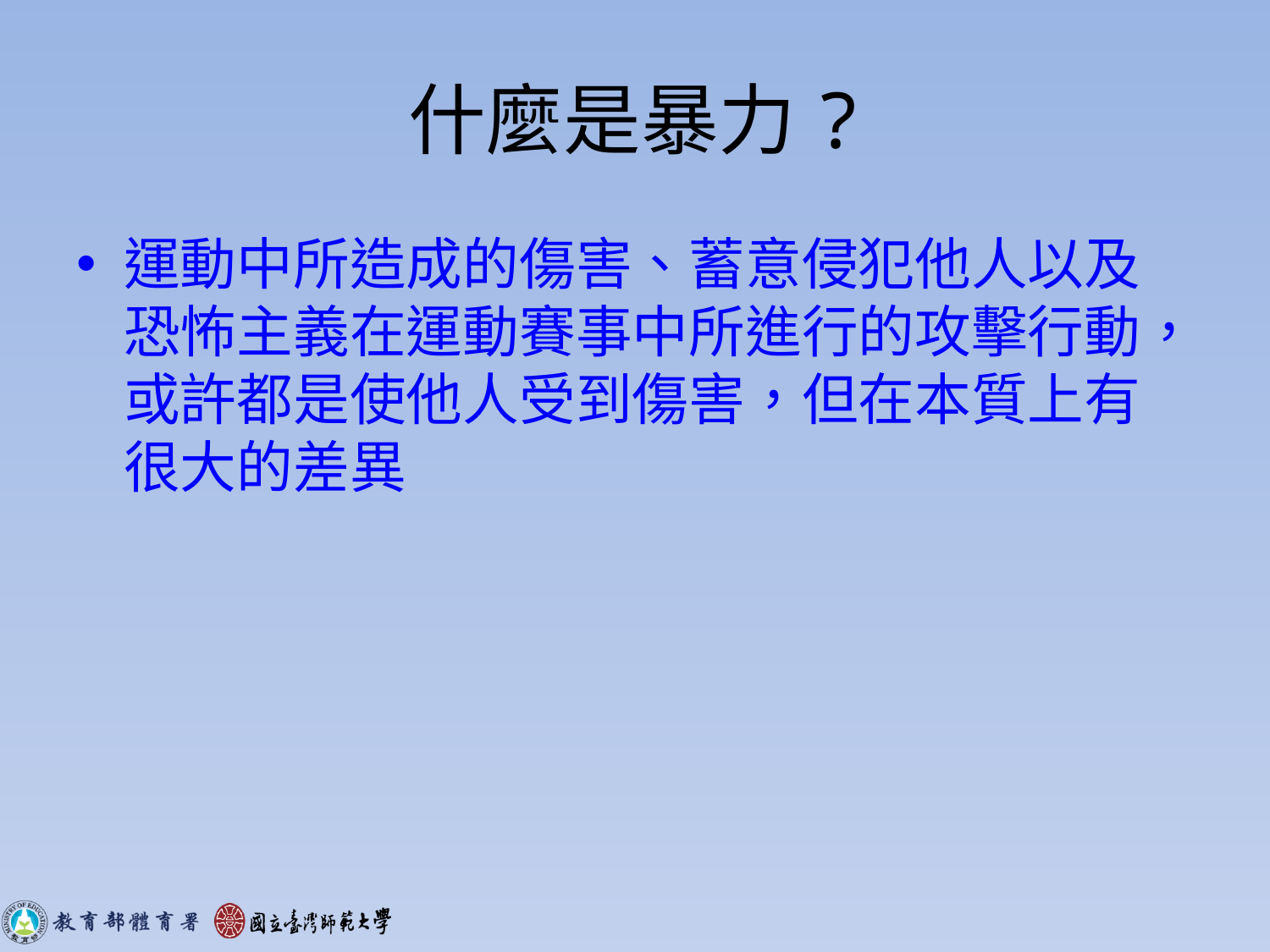

# 什麼是暴力?
運動中所造成的傷害、蓄意侵犯他人以及恐怖主義在運動賽事中所進行的攻擊行動，或許都是使他人受到傷害，但在本質上有很大的差異